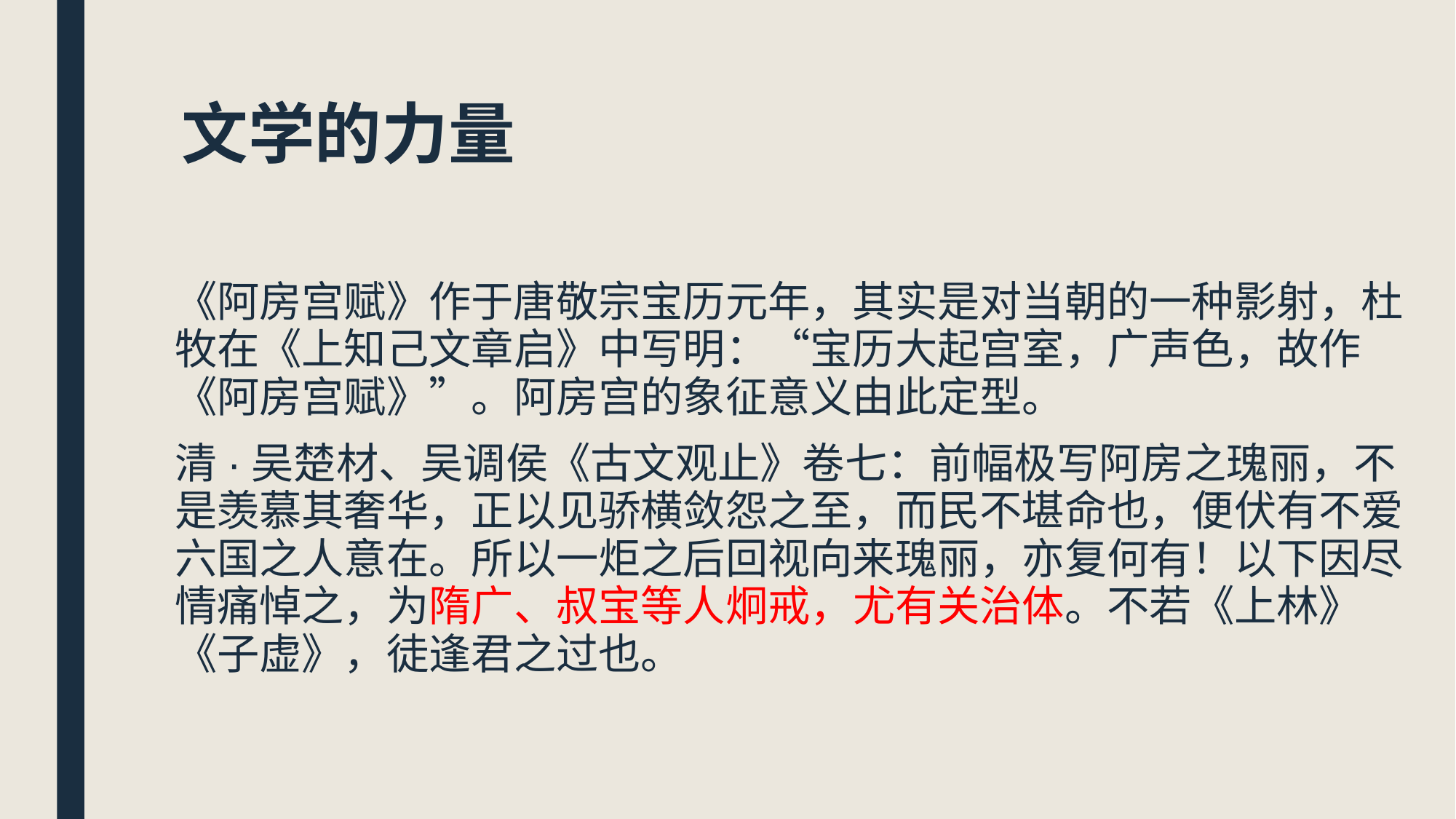

# 文学的力量
《阿房宫赋》作于唐敬宗宝历元年，其实是对当朝的一种影射，杜牧在《上知己文章启》中写明：“宝历大起宫室，广声色，故作《阿房宫赋》”。阿房宫的象征意义由此定型。
清·吴楚材、吴调侯《古文观止》卷七：前幅极写阿房之瑰丽，不是羡慕其奢华，正以见骄横敛怨之至，而民不堪命也，便伏有不爱六国之人意在。所以一炬之后回视向来瑰丽，亦复何有！以下因尽情痛悼之，为隋广、叔宝等人炯戒，尤有关治体。不若《上林》《子虚》，徒逢君之过也。